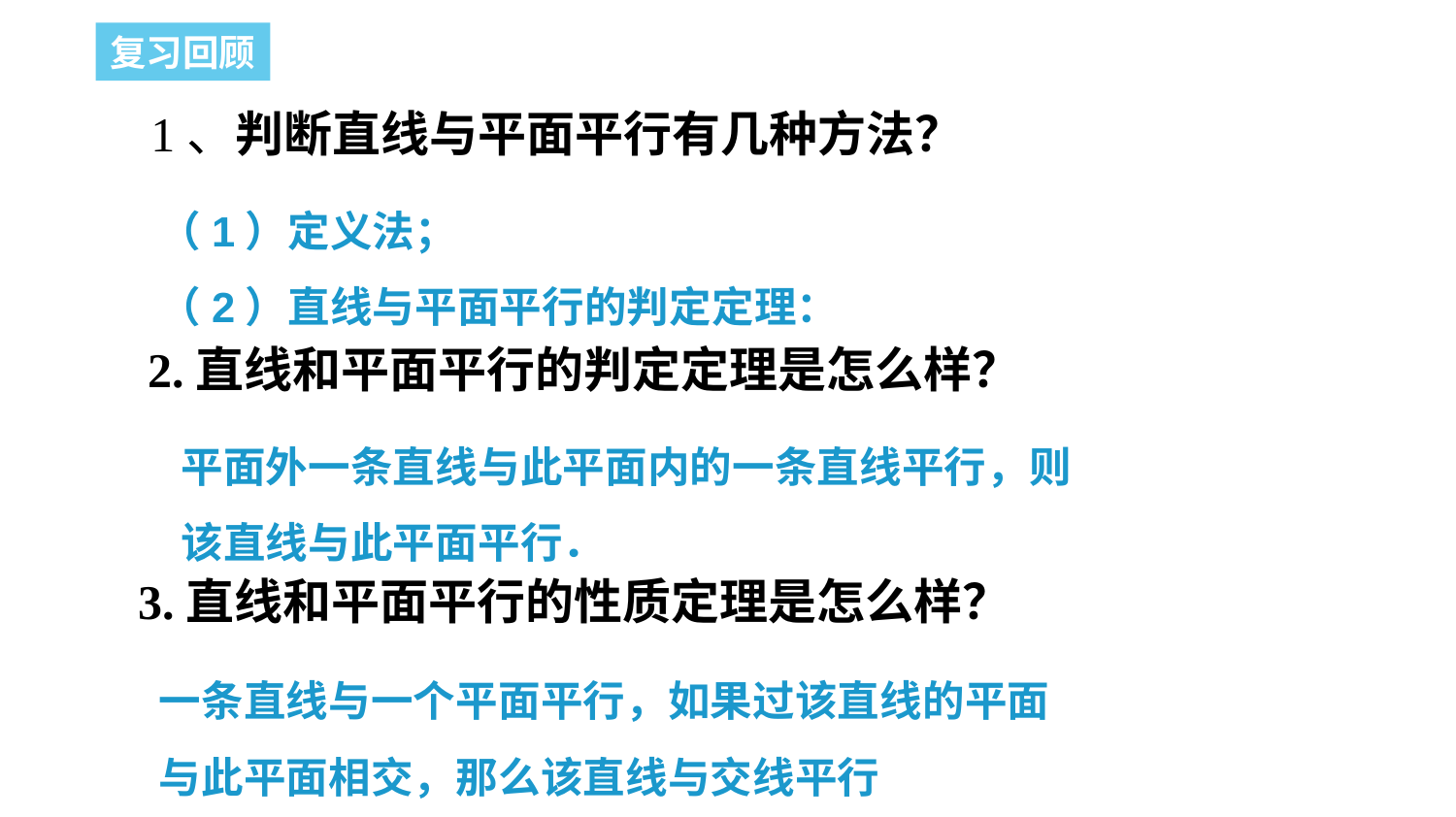

复习回顾
1、判断直线与平面平行有几种方法？

（1）定义法；
（2）直线与平面平行的判定定理：

2.直线和平面平行的判定定理是怎么样？
平面外一条直线与此平面内的一条直线平行，则该直线与此平面平行．
3.直线和平面平行的性质定理是怎么样？
一条直线与一个平面平行，如果过该直线的平面与此平面相交，那么该直线与交线平行